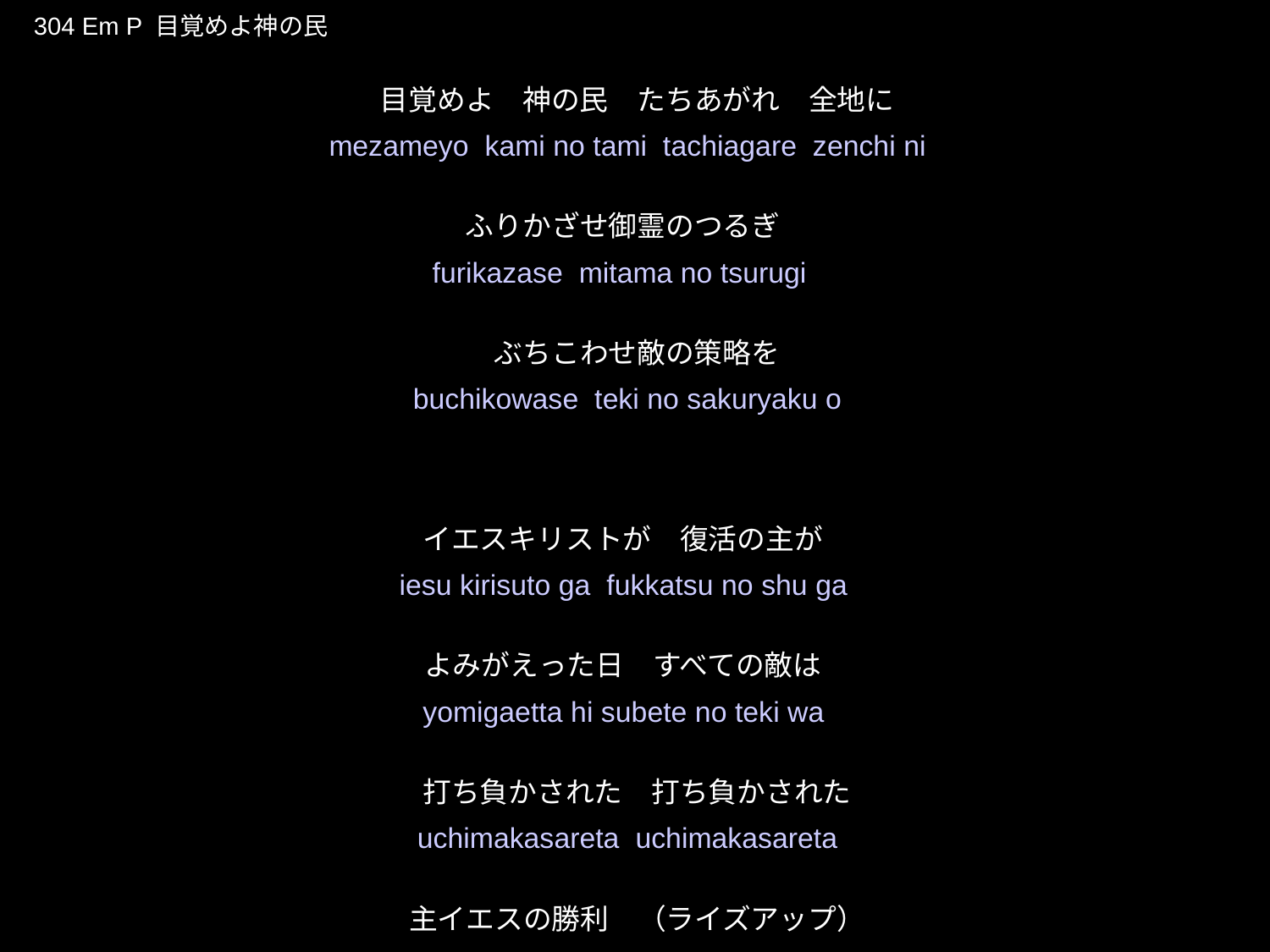

めざめよかみのたみ
★P
304 Em P 目覚めよ神の民
目覚めよ　神の民　たちあがれ　全地に
ふりかざせ御霊のつるぎ　
ぶちこわせ敵の策略を
イエスキリストが　復活の主が　
よみがえった日　すべての敵は　
打ち負かされた　打ち負かされた
主イエスの勝利　（ライズアップ）
★４
mezameyo  kami no tami  tachiagare  zenchi ni
furikazase  mitama no tsurugi
buchikowase  teki no sakuryaku o
iesu kirisuto ga  fukkatsu no shu ga
yomigaetta hi subete no teki wa
uchimakasareta  uchimakasareta
shu iesu no shoori   ( rise up )